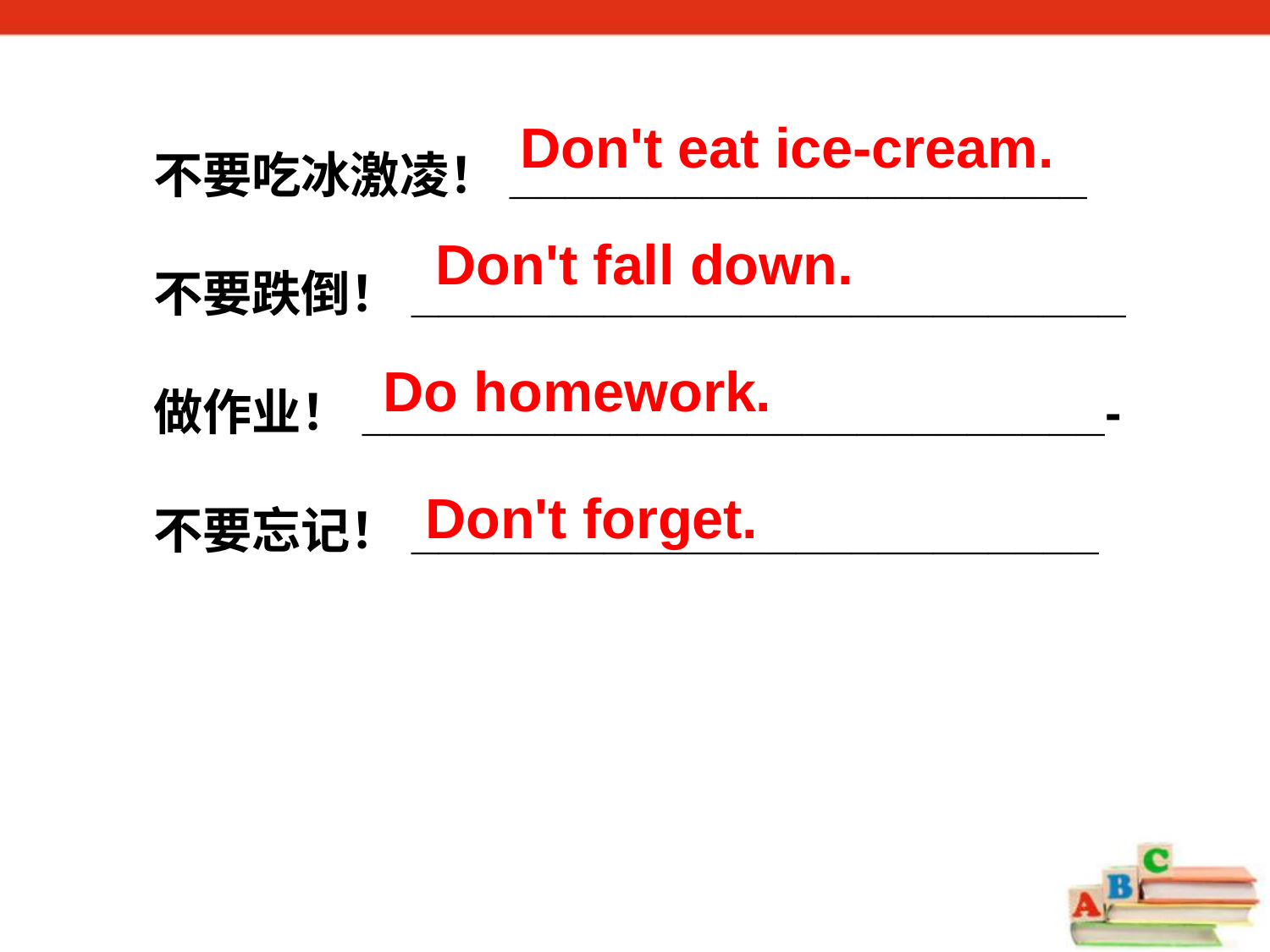

Don't eat ice-cream.
不要吃冰激凌！_____________________

不要跌倒！__________________________

做作业！___________________________-

不要忘记！_________________________
Don't fall down.
Do homework.
Don't forget.